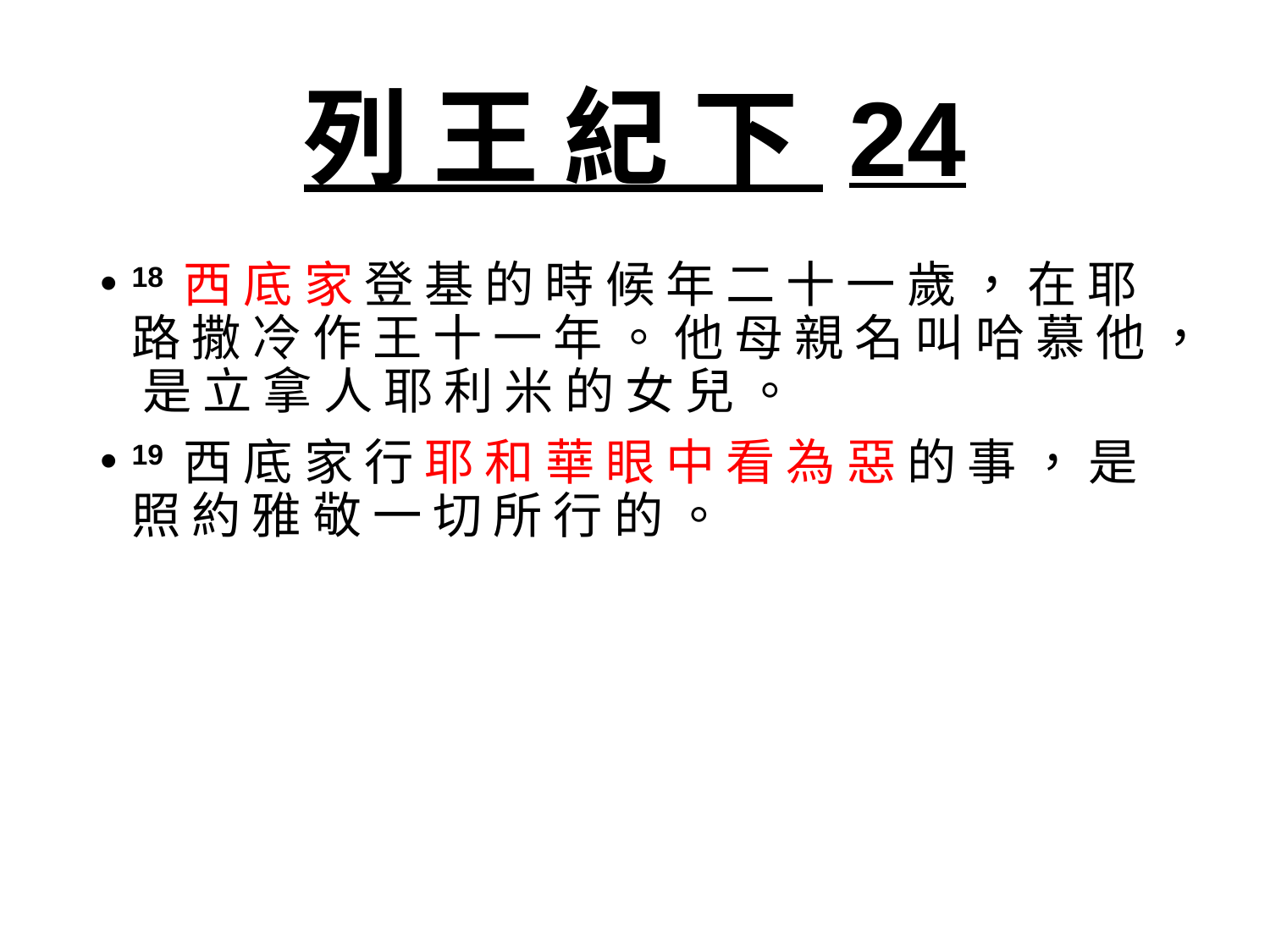

# 列 王 紀 下 24
18 西 底 家 登 基 的 時 候 年 二 十 一 歲 ， 在 耶 路 撒 冷 作 王 十 一 年 。 他 母 親 名 叫 哈 慕 他 ， 是 立 拿 人 耶 利 米 的 女 兒 。
19 西 底 家 行 耶 和 華 眼 中 看 為 惡 的 事 ， 是 照 約 雅 敬 一 切 所 行 的 。